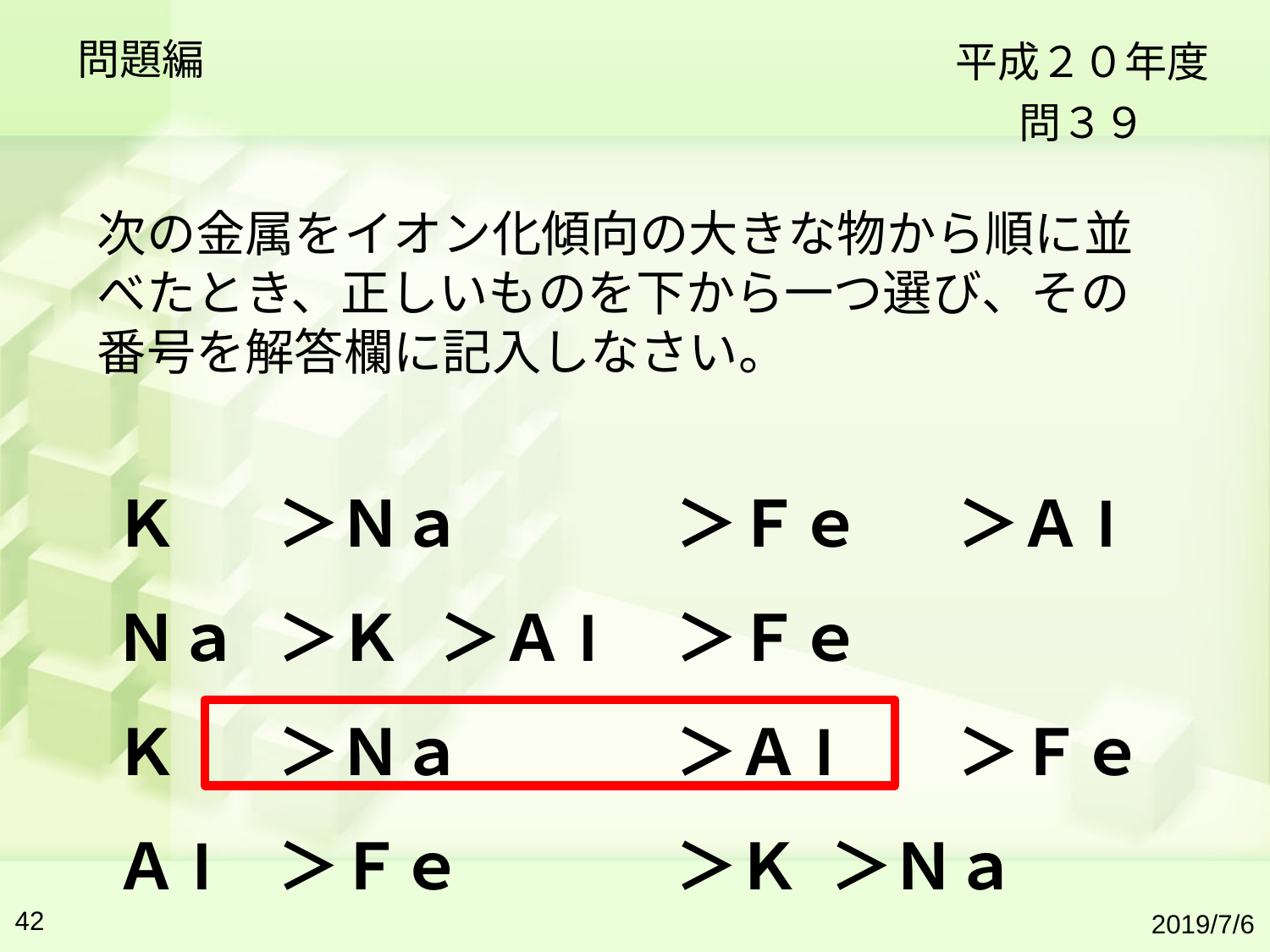

問題編
平成２０年度
問３９
次の金属をイオン化傾向の大きな物から順に並べたとき、正しいものを下から一つ選び、その番号を解答欄に記入しなさい。
１　	Ｋ	＞Ｎａ	＞Ｆｅ	＞Ａl
２　	Ｎａ	＞Ｋ	＞Ａl	＞Ｆｅ
３　	Ｋ	＞Ｎａ	＞Ａl 	＞Ｆｅ
４　	Ａl 	＞Ｆｅ	＞Ｋ	＞Ｎａ

42
2019/7/6